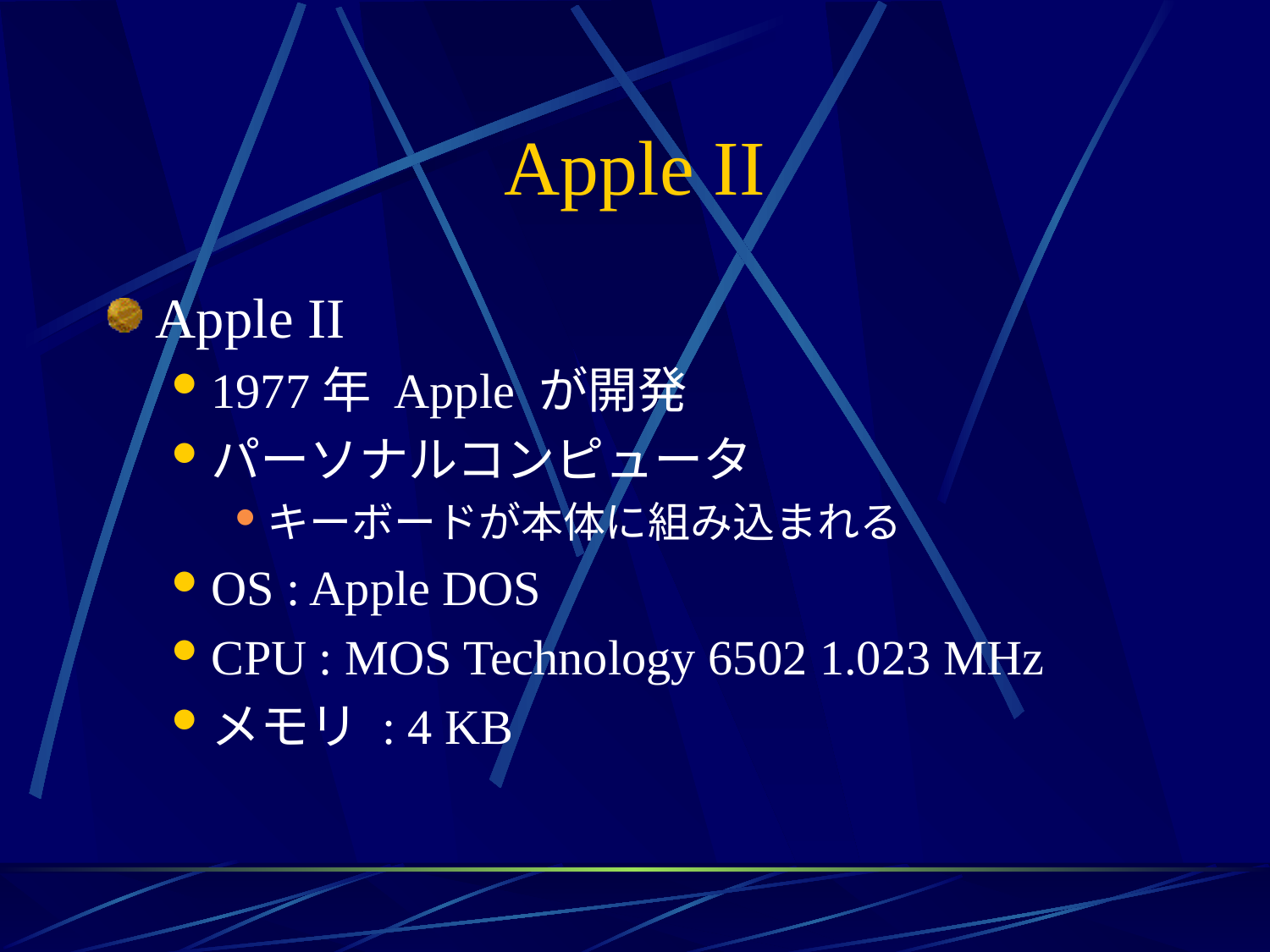

# Apple II
Apple II
1977年 Apple が開発
パーソナルコンピュータ
キーボードが本体に組み込まれる
OS : Apple DOS
CPU : MOS Technology 6502 1.023 MHz
メモリ : 4 KB